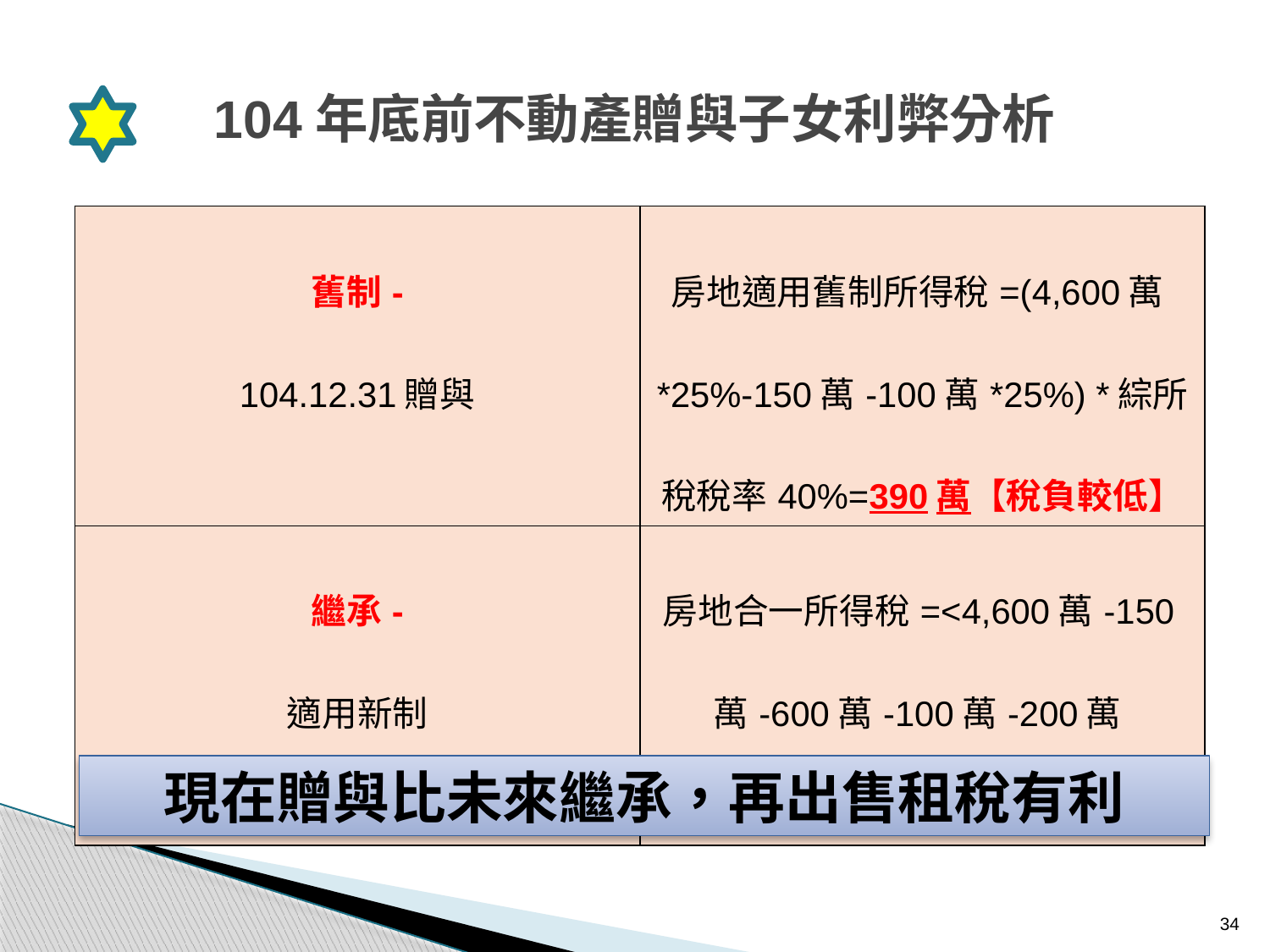

# 104年底前不動產贈與子女利弊分析

| 舊制- 104.12.31贈與 | 房地適用舊制所得稅=(4,600萬\*25%-150萬-100萬\*25%) \*綜所稅稅率40%=390萬【稅負較低】 |
| --- | --- |
| 繼承- 適用新制 | 房地合一所得稅=<4,600萬-150萬-600萬-100萬-200萬>\*20%=710萬 |
現在贈與比未來繼承，再出售租稅有利
34